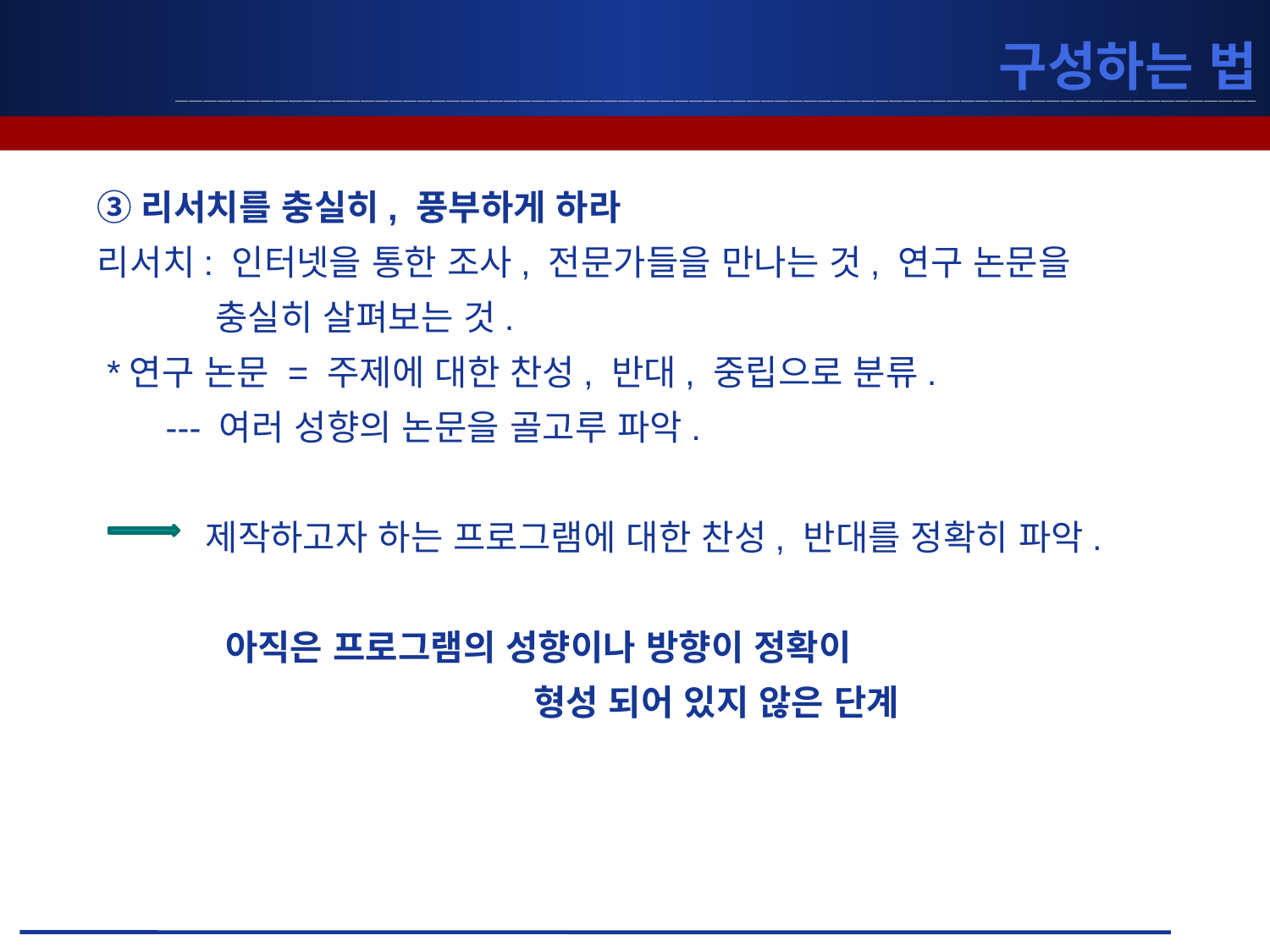

# 구성하는 법
③리서치를 충실히, 풍부하게 하라
리서치: 인터넷을 통한 조사, 전문가들을 만나는 것, 연구 논문을
           충실히 살펴보는 것.
 *연구 논문 = 주제에 대한 찬성, 반대, 중립으로 분류.
       --- 여러 성향의 논문을 골고루 파악.

          제작하고자 하는 프로그램에 대한 찬성, 반대를 정확히 파악.

            아직은 프로그램의 성향이나 방향이 정확이
                                           형성 되어 있지 않은 단계